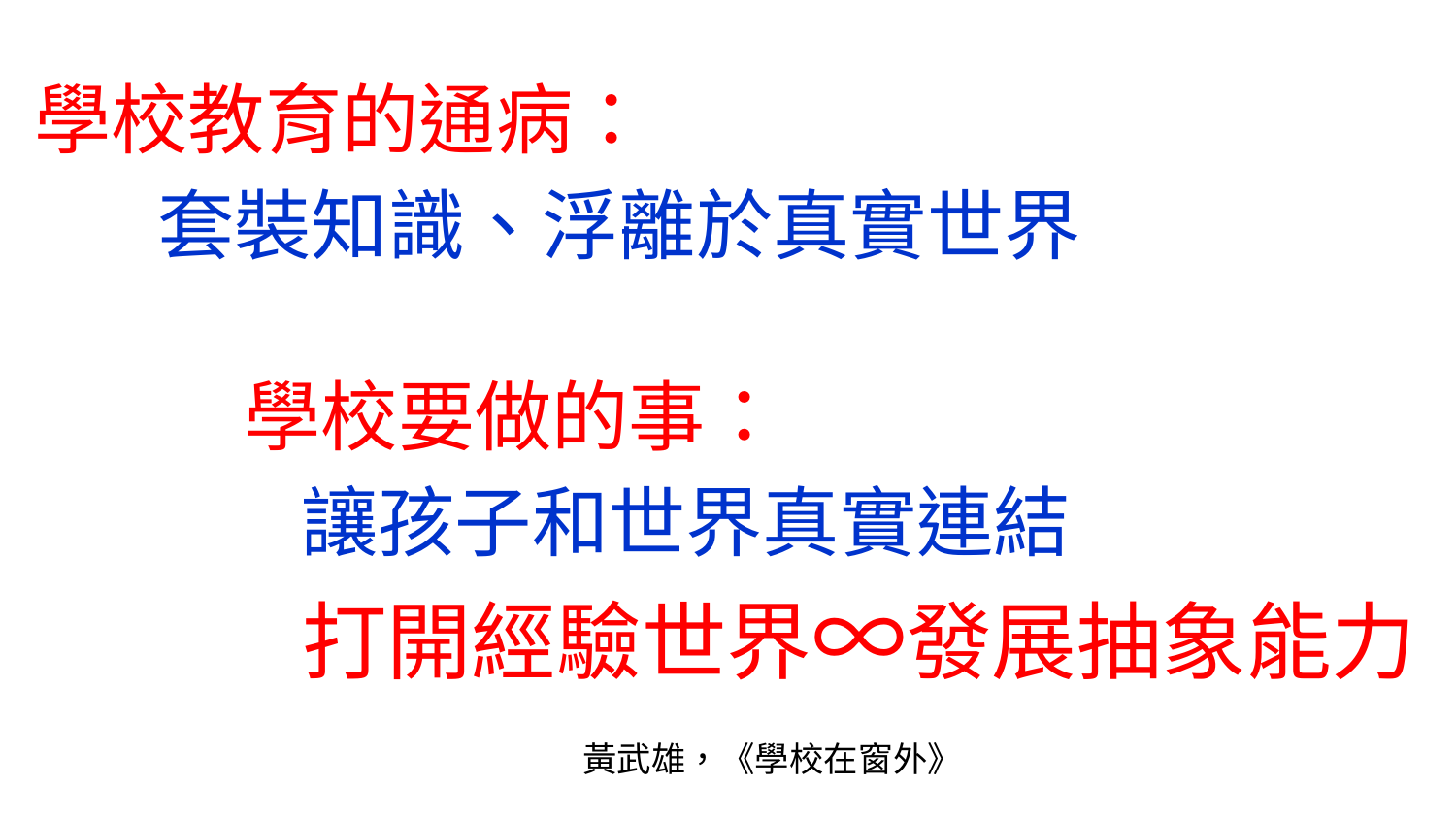

學校教育的通病：
   套裝知識、浮離於真實世界

學校要做的事：
 讓孩子和世界真實連結
打開經驗世界∞發展抽象能力
黃武雄，《學校在窗外》